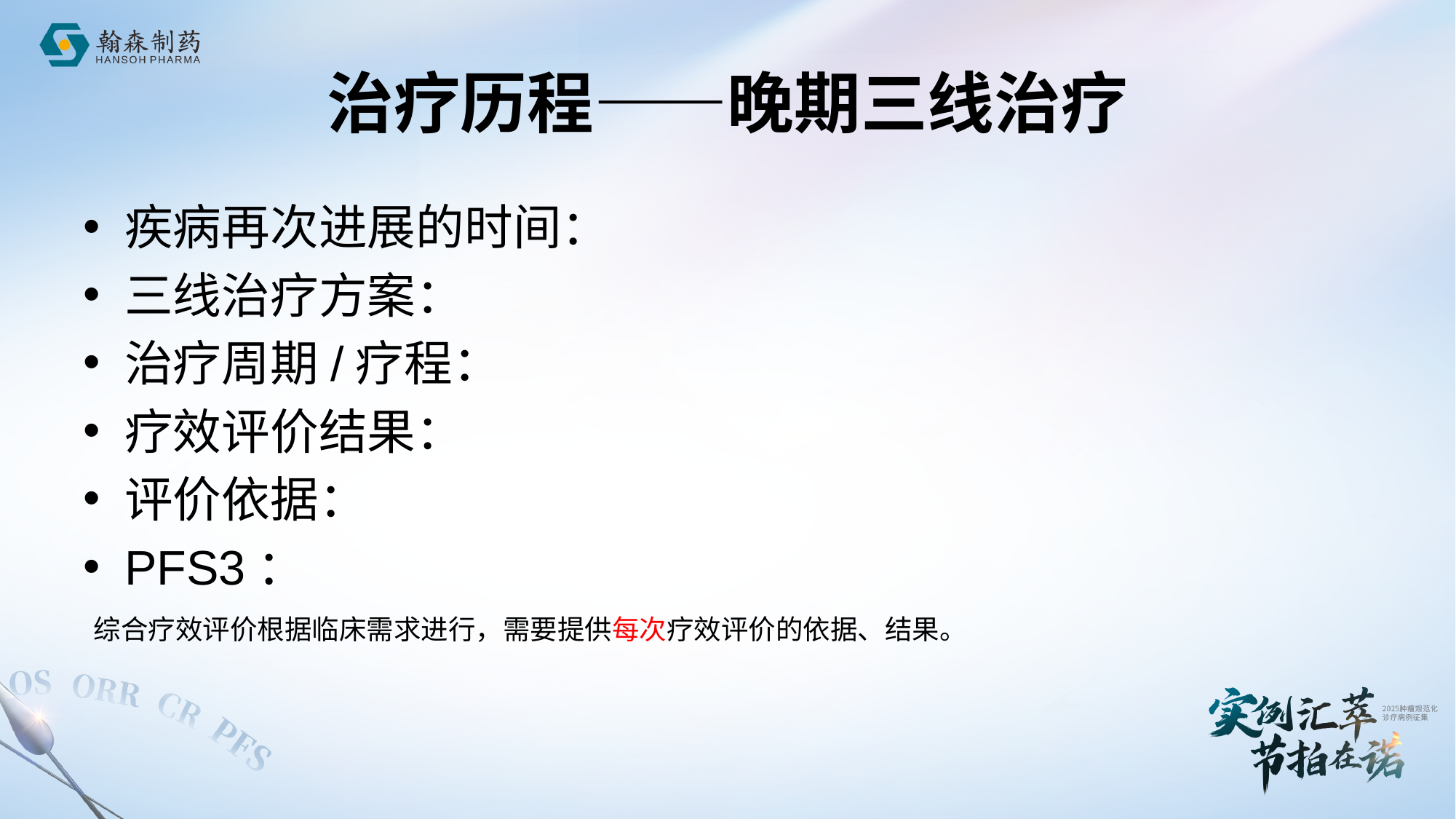

# 治疗历程——晚期三线治疗
疾病再次进展的时间：
三线治疗方案：
治疗周期/疗程：
疗效评价结果：
评价依据：
PFS3：

综合疗效评价根据临床需求进行，需要提供每次疗效评价的依据、结果。